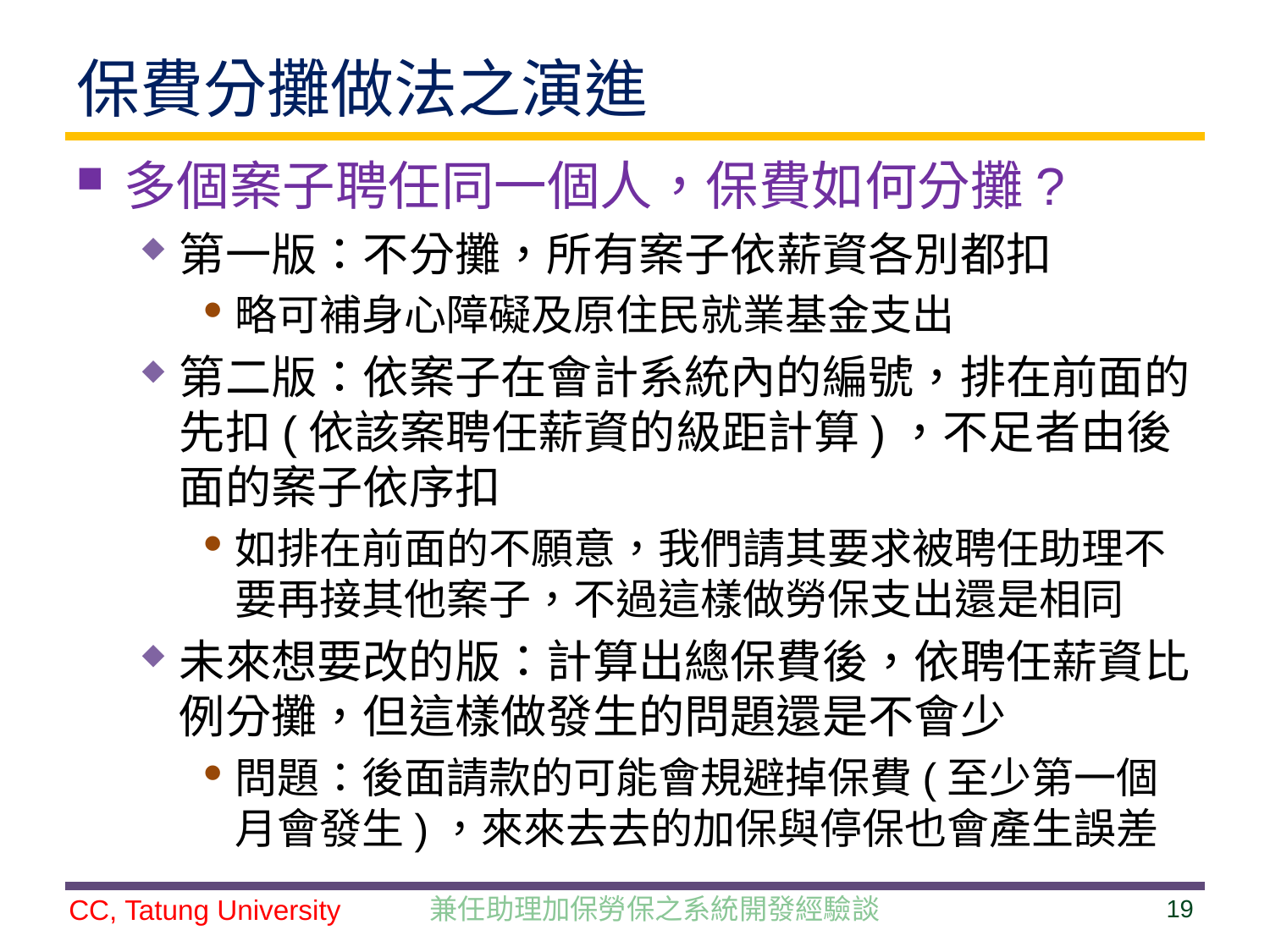

# 保費分攤做法之演進
多個案子聘任同一個人，保費如何分攤?
第一版：不分攤，所有案子依薪資各別都扣
略可補身心障礙及原住民就業基金支出
第二版：依案子在會計系統內的編號，排在前面的先扣(依該案聘任薪資的級距計算)，不足者由後面的案子依序扣
如排在前面的不願意，我們請其要求被聘任助理不要再接其他案子，不過這樣做勞保支出還是相同
未來想要改的版：計算出總保費後，依聘任薪資比例分攤，但這樣做發生的問題還是不會少
問題：後面請款的可能會規避掉保費(至少第一個月會發生)，來來去去的加保與停保也會產生誤差
兼任助理加保勞保之系統開發經驗談
19